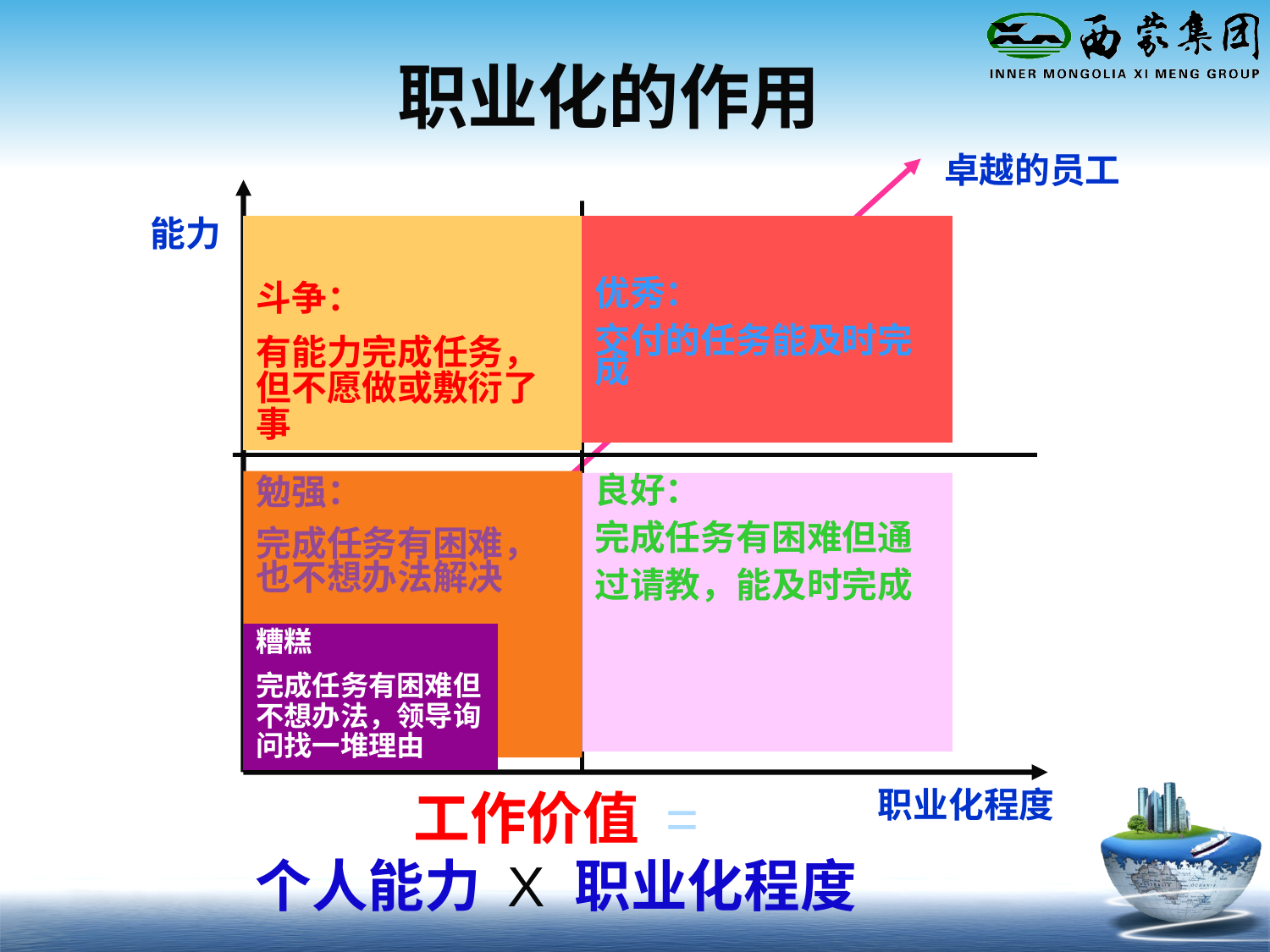

职业化的作用
卓越的员工

能力

斗争：
有能力完成任务，但不愿做或敷衍了事

优秀：
交付的任务能及时完成

勉强：
完成任务有困难，也不想办法解决

良好：
完成任务有困难但通
过请教，能及时完成

糟糕
完成任务有困难但不想办法，领导询问找一堆理由

职业化程度
工作价值 =
个人能力 X 职业化程度